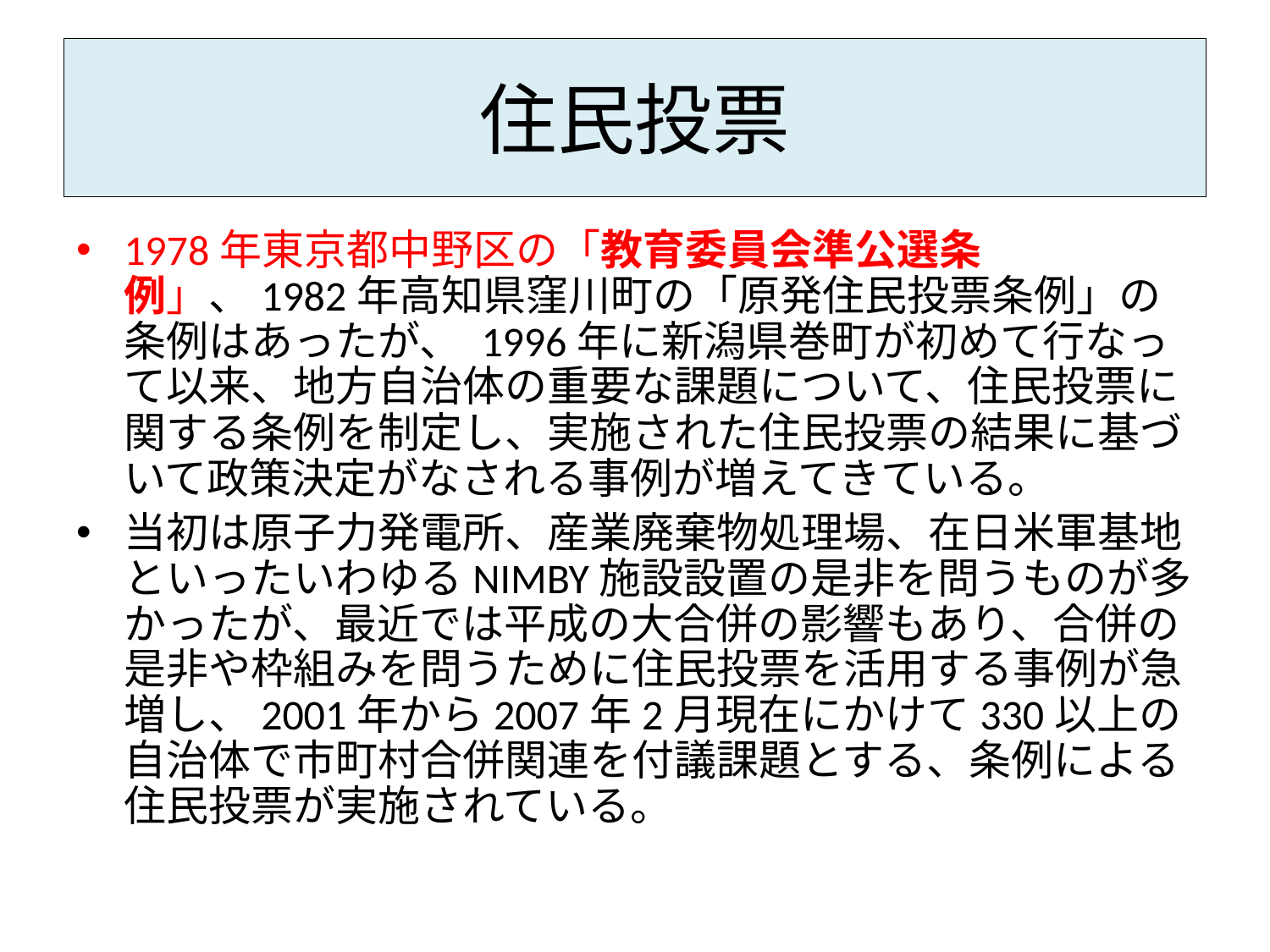

# 住民投票
1978年東京都中野区の「教育委員会準公選条例」、1982年高知県窪川町の「原発住民投票条例」の条例はあったが、 1996年に新潟県巻町が初めて行なって以来、地方自治体の重要な課題について、住民投票に関する条例を制定し、実施された住民投票の結果に基づいて政策決定がなされる事例が増えてきている。
当初は原子力発電所、産業廃棄物処理場、在日米軍基地といったいわゆるNIMBY施設設置の是非を問うものが多かったが、最近では平成の大合併の影響もあり、合併の是非や枠組みを問うために住民投票を活用する事例が急増し、2001年から2007年2月現在にかけて330以上の自治体で市町村合併関連を付議課題とする、条例による住民投票が実施されている。